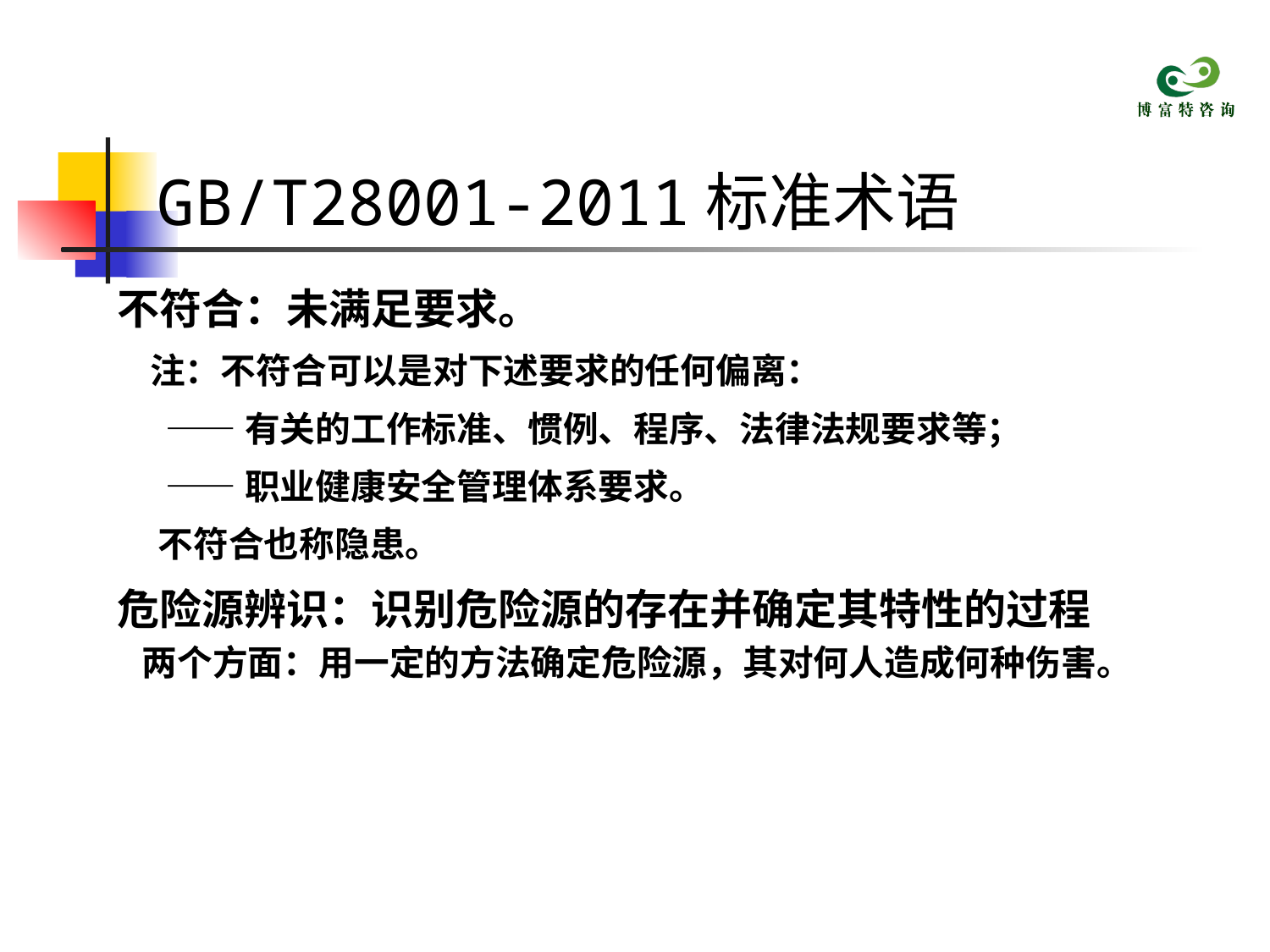

# GB/T28001-2011标准术语
不符合：未满足要求。
   注：不符合可以是对下述要求的任何偏离：
      ——有关的工作标准、惯例、程序、法律法规要求等；
      ——职业健康安全管理体系要求。
    不符合也称隐患。
危险源辨识：识别危险源的存在并确定其特性的过程
  两个方面：用一定的方法确定危险源，其对何人造成何种伤害。

15